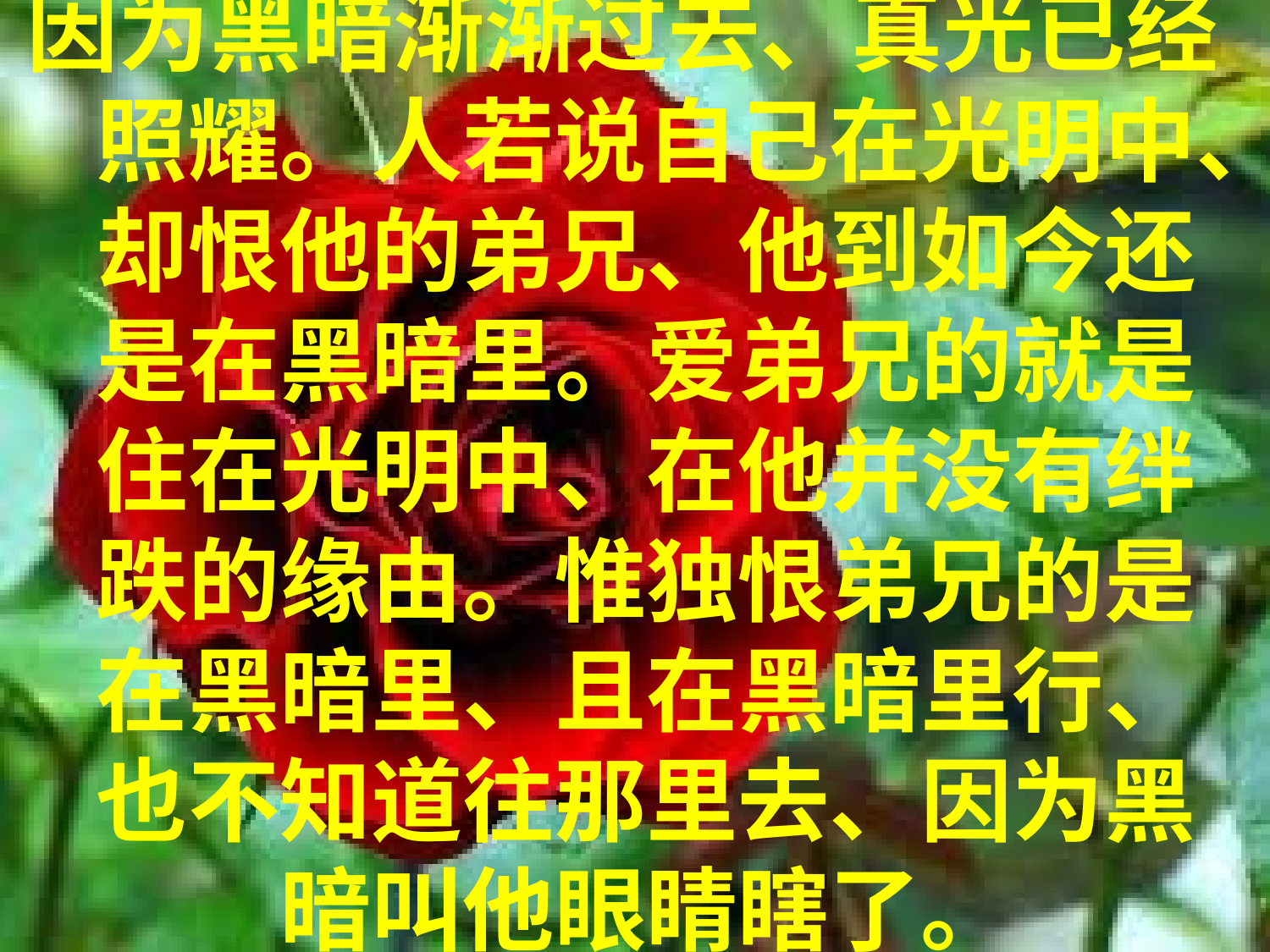

因为黑暗渐渐过去、真光已经照耀。人若说自己在光明中、却恨他的弟兄、他到如今还是在黑暗里。爱弟兄的就是住在光明中、在他并没有绊跌的缘由。惟独恨弟兄的是在黑暗里、且在黑暗里行、也不知道往那里去、因为黑暗叫他眼睛瞎了。